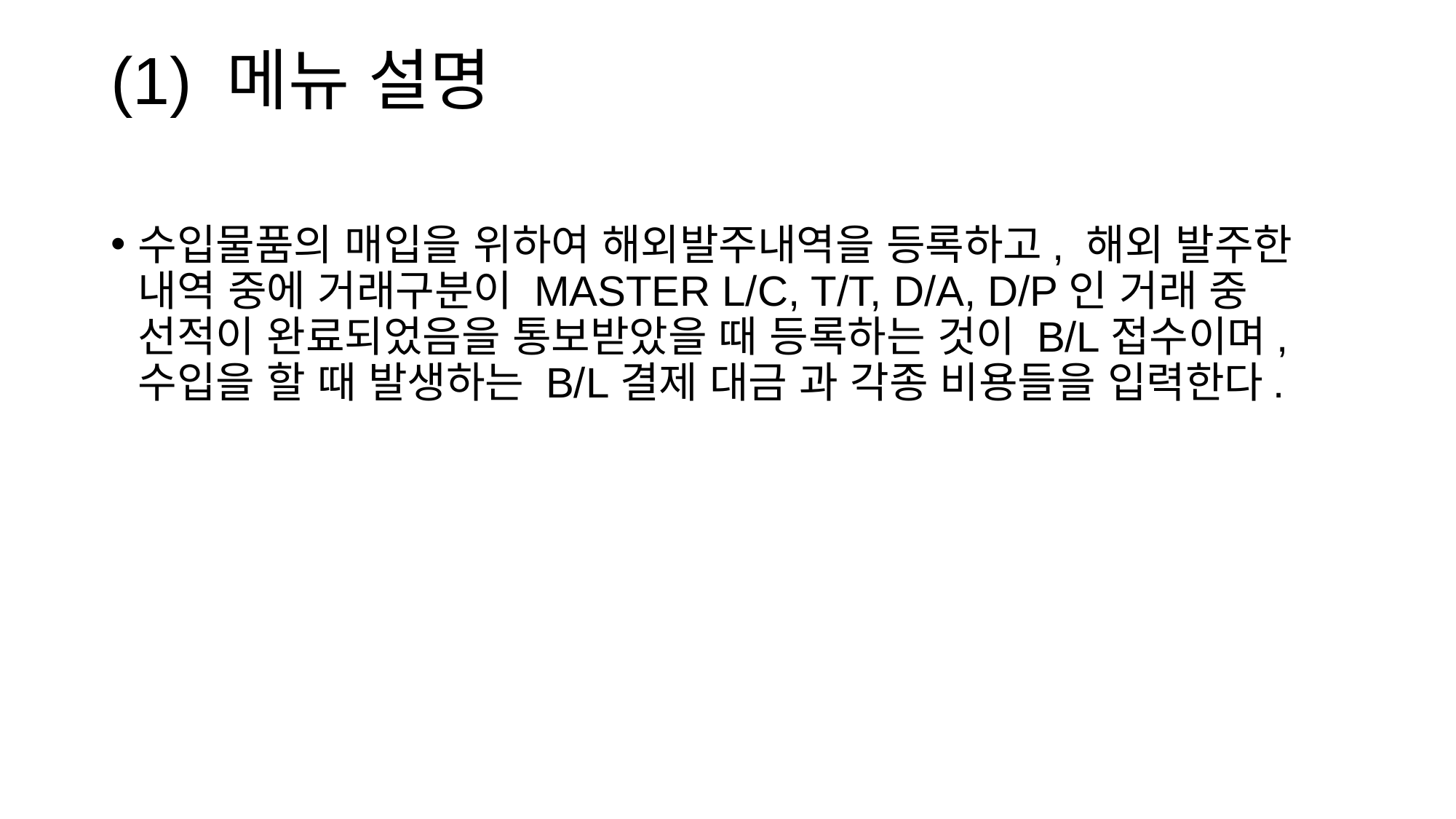

# (1) 메뉴 설명
수입물품의 매입을 위하여 해외발주내역을 등록하고, 해외 발주한 내역 중에 거래구분이 MASTER L/C, T/T, D/A, D/P인 거래 중 선적이 완료되었음을 통보받았을 때 등록하는 것이 B/L접수이며, 수입을 할 때 발생하는 B/L결제 대금 과 각종 비용들을 입력한다.